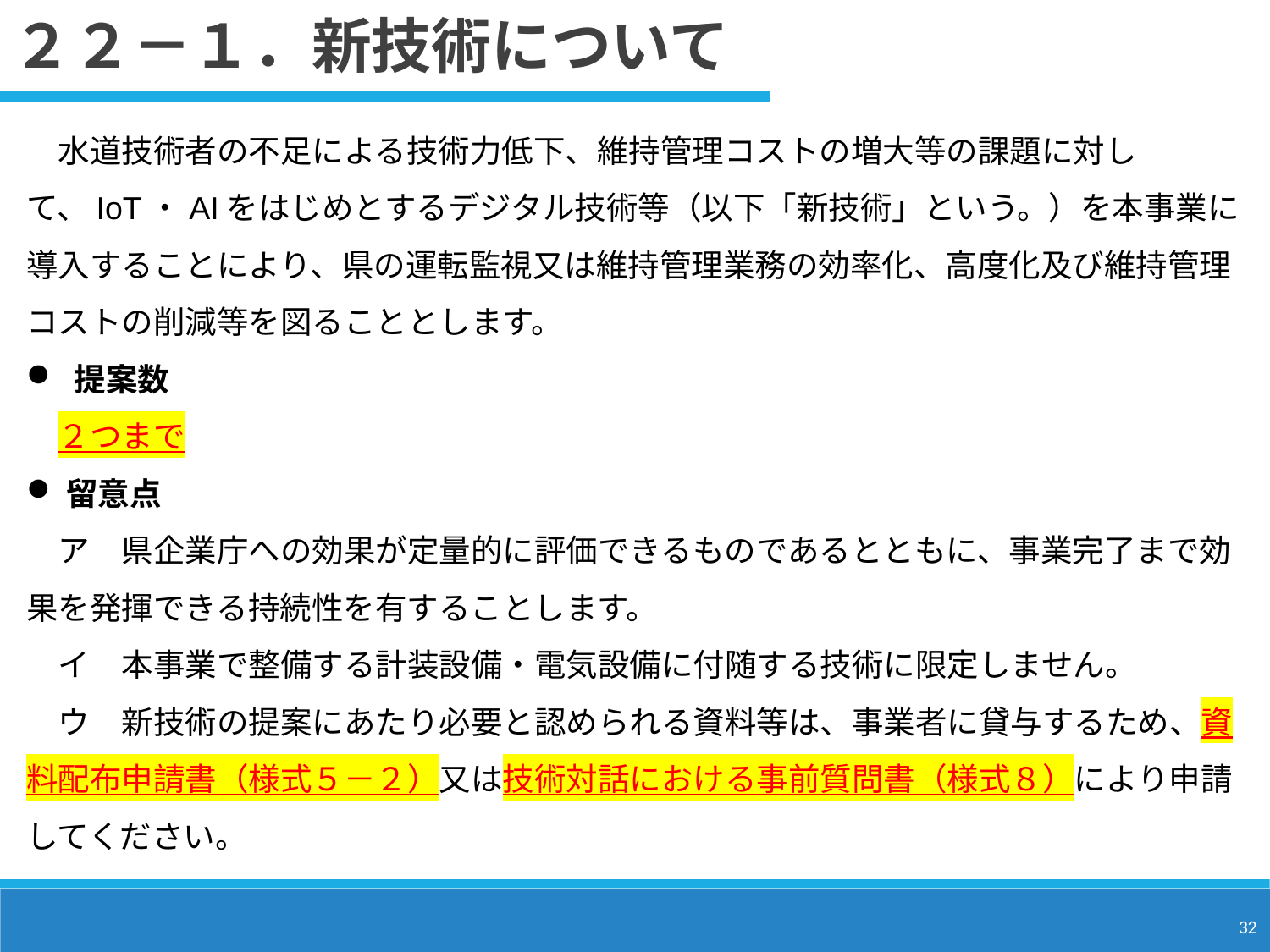

２２－１．新技術について
　水道技術者の不足による技術力低下、維持管理コストの増大等の課題に対して、IoT・AIをはじめとするデジタル技術等（以下「新技術」という。）を本事業に導入することにより、県の運転監視又は維持管理業務の効率化、高度化及び維持管理コストの削減等を図ることとします。
提案数
　２つまで
留意点
　ア　県企業庁への効果が定量的に評価できるものであるとともに、事業完了まで効果を発揮できる持続性を有することします。
　イ　本事業で整備する計装設備・電気設備に付随する技術に限定しません。
　ウ　新技術の提案にあたり必要と認められる資料等は、事業者に貸与するため、資料配布申請書（様式５－２）又は技術対話における事前質問書（様式８）により申請してください。
32